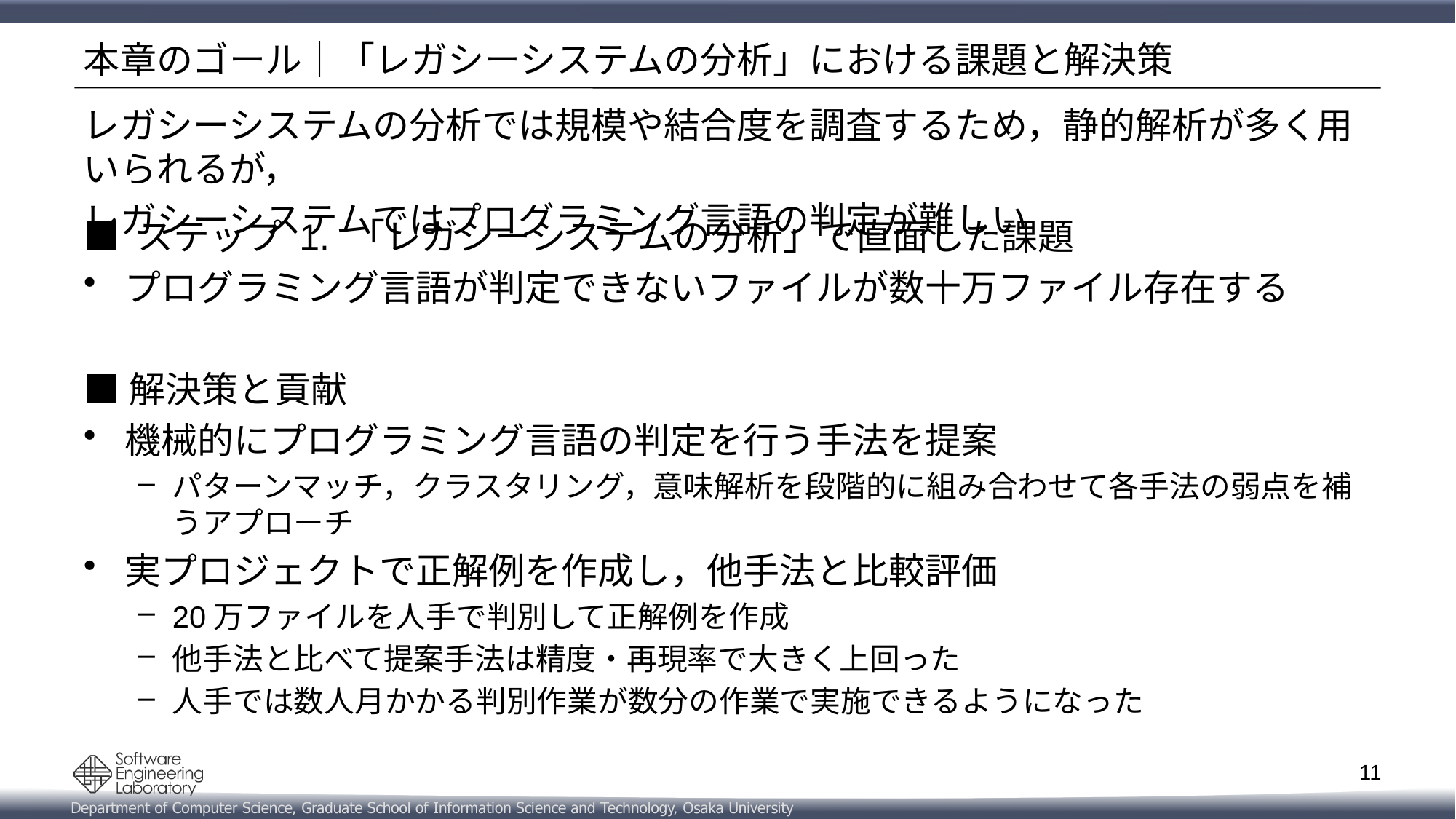

# 本章のゴール｜「レガシーシステムの分析」における課題と解決策
レガシーシステムの分析では規模や結合度を調査するため，静的解析が多く用いられるが，
レガシーシステムではプログラミング言語の判定が難しい
■ ステップ 1. 「レガシーシステムの分析」で直面した課題
プログラミング言語が判定できないファイルが数十万ファイル存在する

■解決策と貢献
機械的にプログラミング言語の判定を行う手法を提案
パターンマッチ，クラスタリング，意味解析を段階的に組み合わせて各手法の弱点を補うアプローチ
実プロジェクトで正解例を作成し，他手法と比較評価
20万ファイルを人手で判別して正解例を作成
他手法と比べて提案手法は精度・再現率で大きく上回った
人手では数人月かかる判別作業が数分の作業で実施できるようになった
11